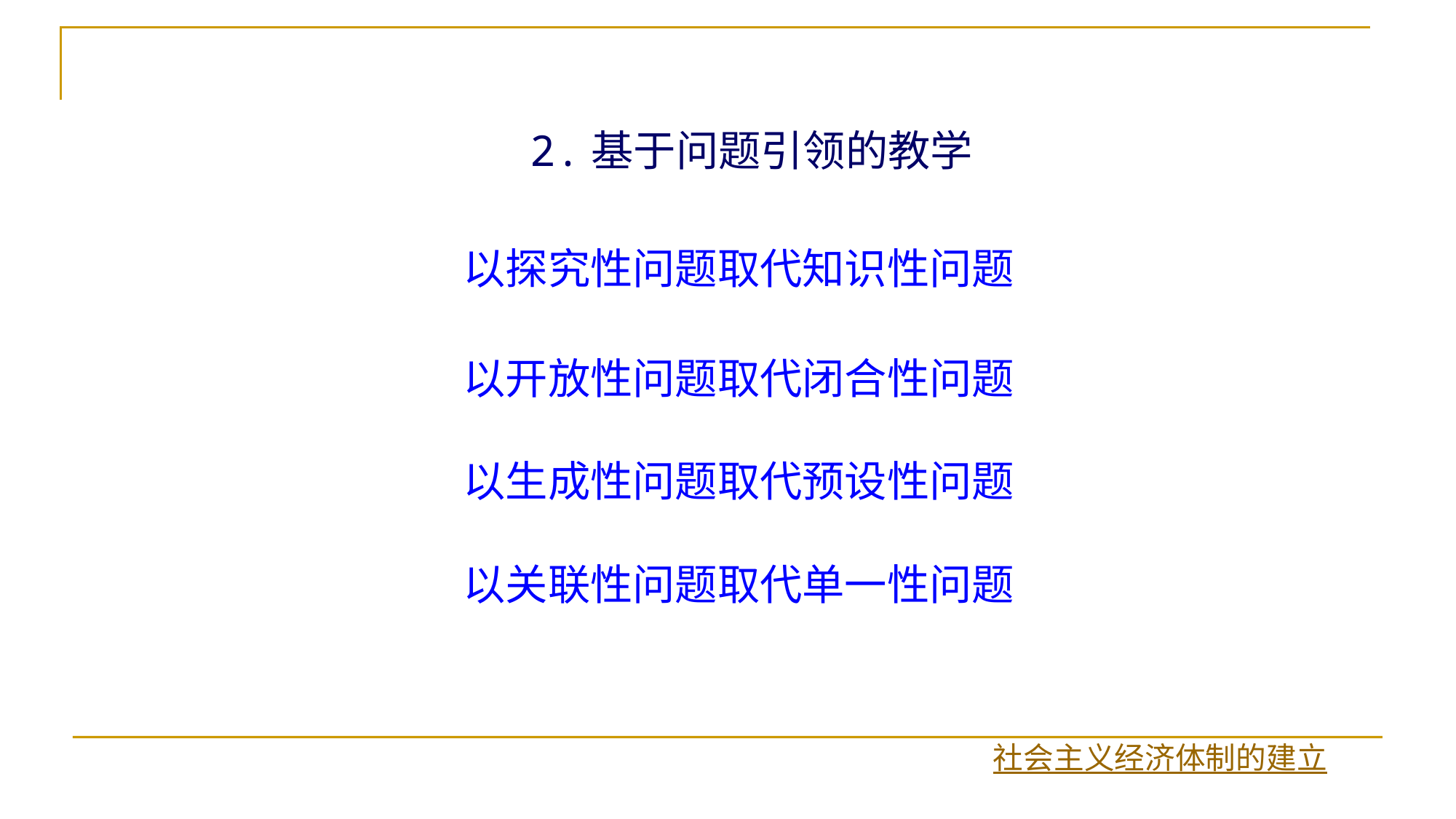

2.基于问题引领的教学
以探究性问题取代知识性问题
以开放性问题取代闭合性问题
以生成性问题取代预设性问题
以关联性问题取代单一性问题
社会主义经济体制的建立